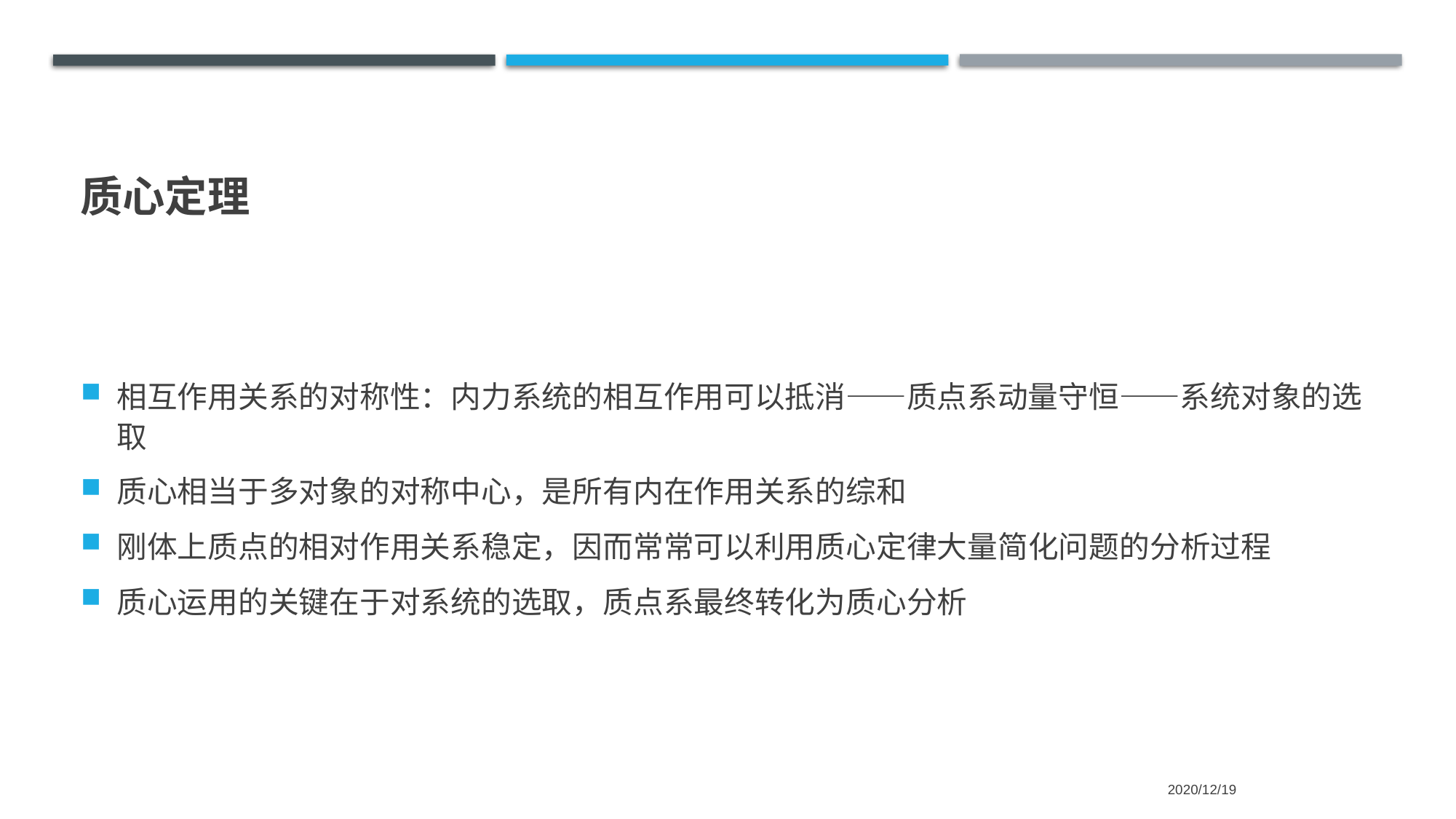

# 质心定理
相互作用关系的对称性：内力系统的相互作用可以抵消——质点系动量守恒——系统对象的选取
质心相当于多对象的对称中心，是所有内在作用关系的综和
刚体上质点的相对作用关系稳定，因而常常可以利用质心定律大量简化问题的分析过程
质心运用的关键在于对系统的选取，质点系最终转化为质心分析
2020/12/19